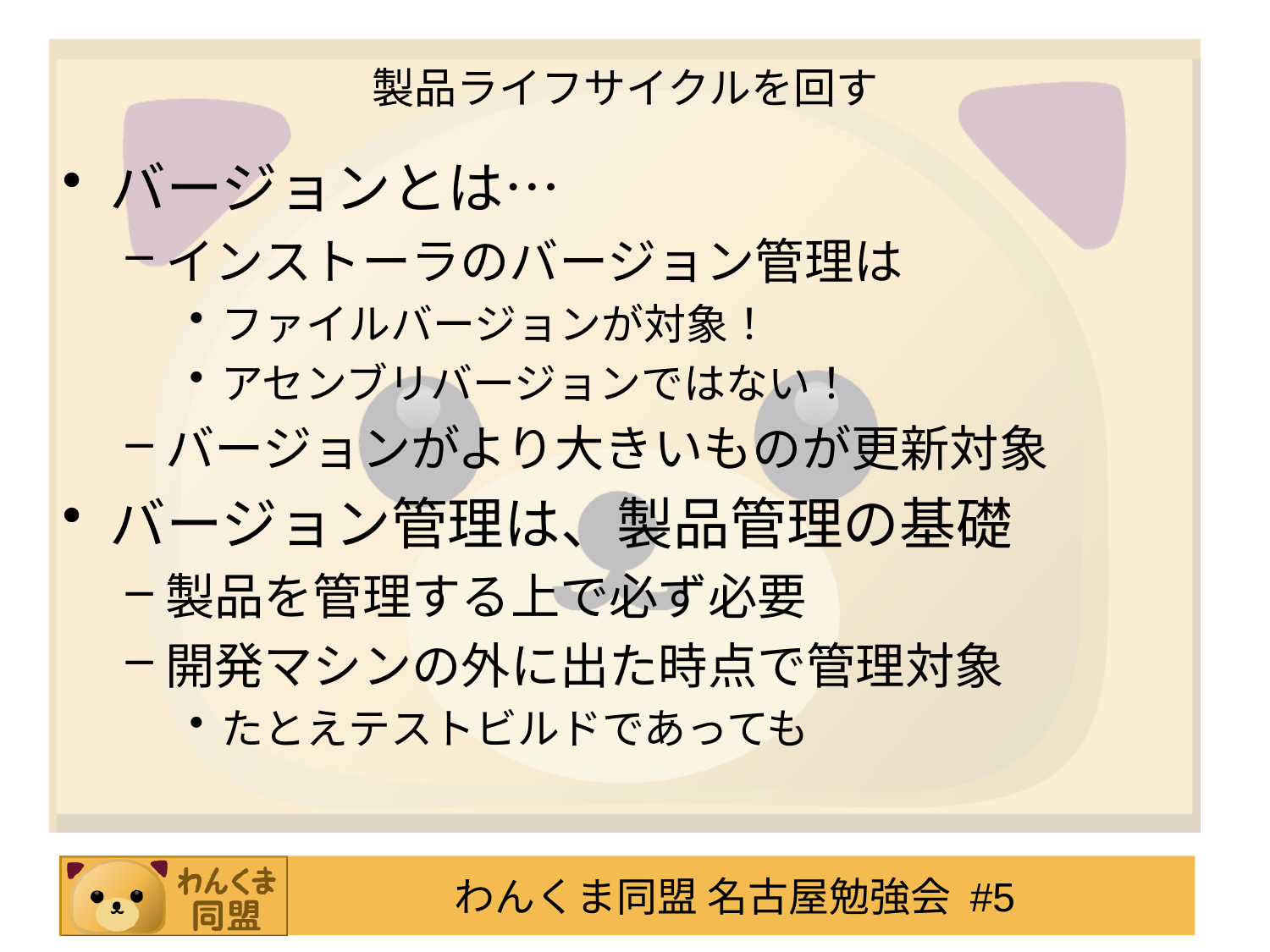

# 製品ライフサイクルを回す
バージョンとは…
インストーラのバージョン管理は
ファイルバージョンが対象！
アセンブリバージョンではない！
バージョンがより大きいものが更新対象
バージョン管理は、製品管理の基礎
製品を管理する上で必ず必要
開発マシンの外に出た時点で管理対象
たとえテストビルドであっても